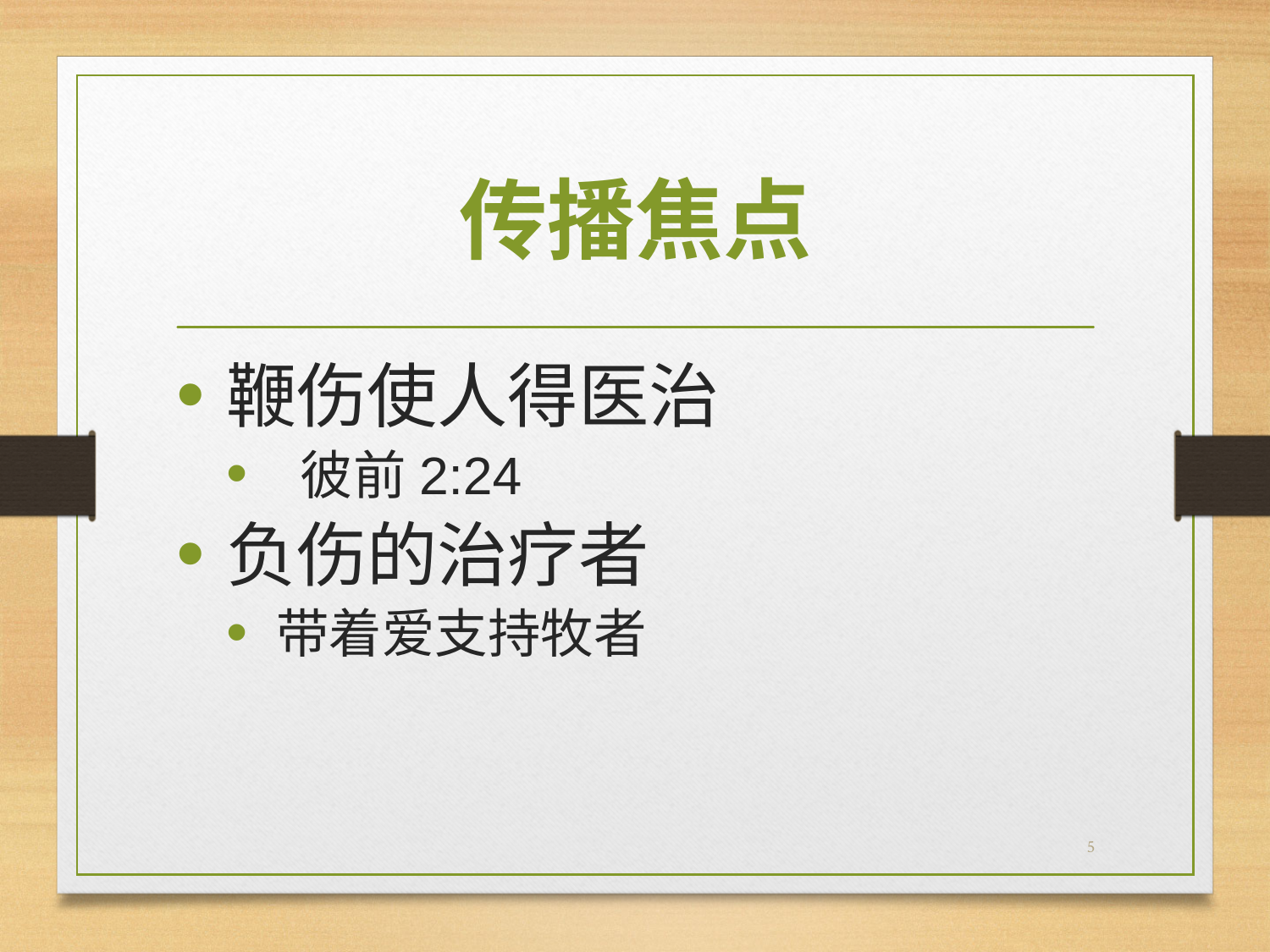

# 传播焦点
鞭伤使人得医治
 彼前2:24
负伤的治疗者
带着爱支持牧者

5